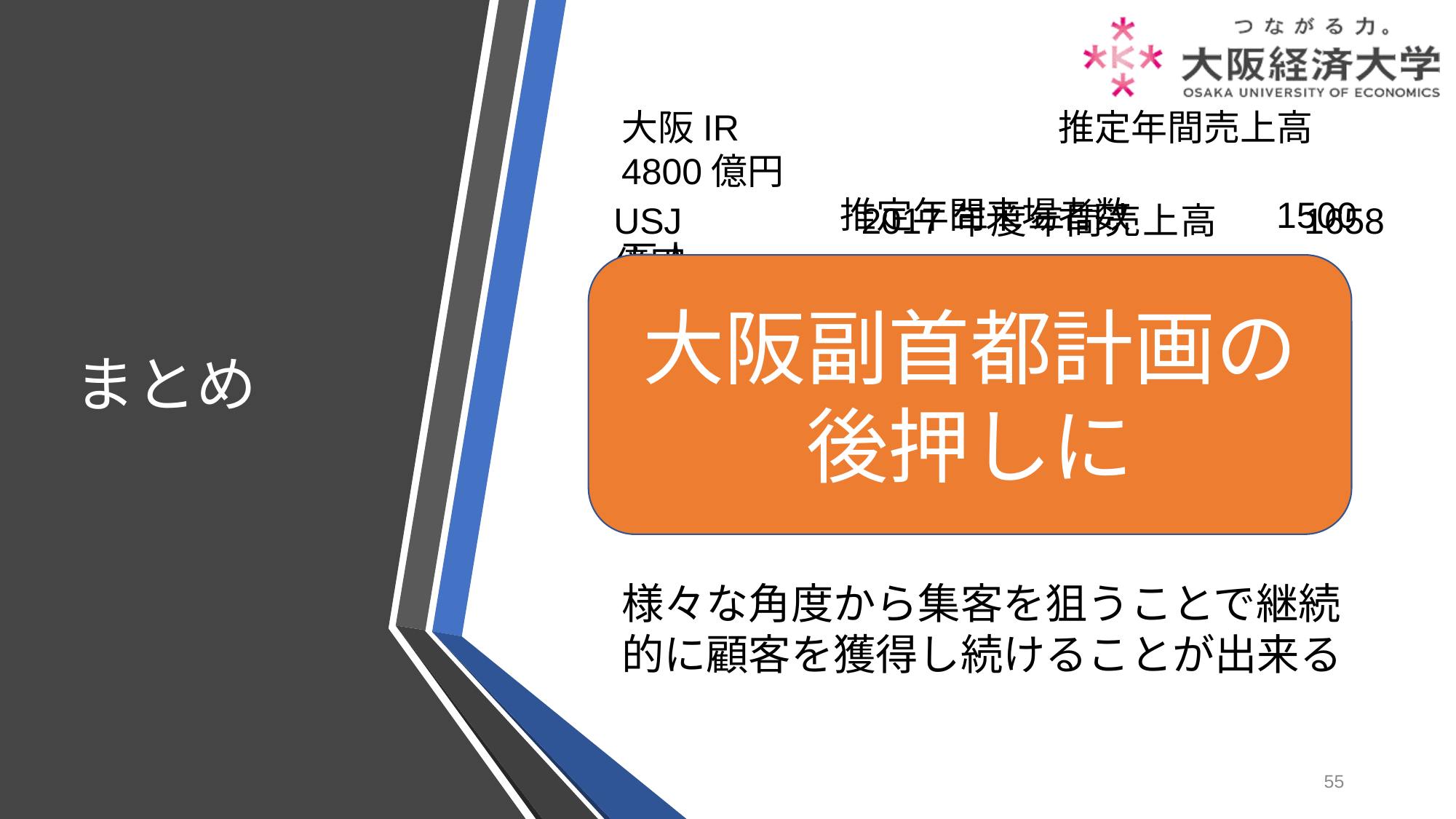

# まとめ
大阪IR	　　　　	推定年間売上高　	4800億円
　　　　　	推定年間来場者数　	1500万人
USJ   　　　 2017年度年間売上高　　1658億円
大阪副首都計画の
後押しに
大阪IRは数年に渡って大阪の
経済に大きな影響を与え続ける

様々な角度から集客を狙うことで継続的に顧客を獲得し続けることが出来る
55